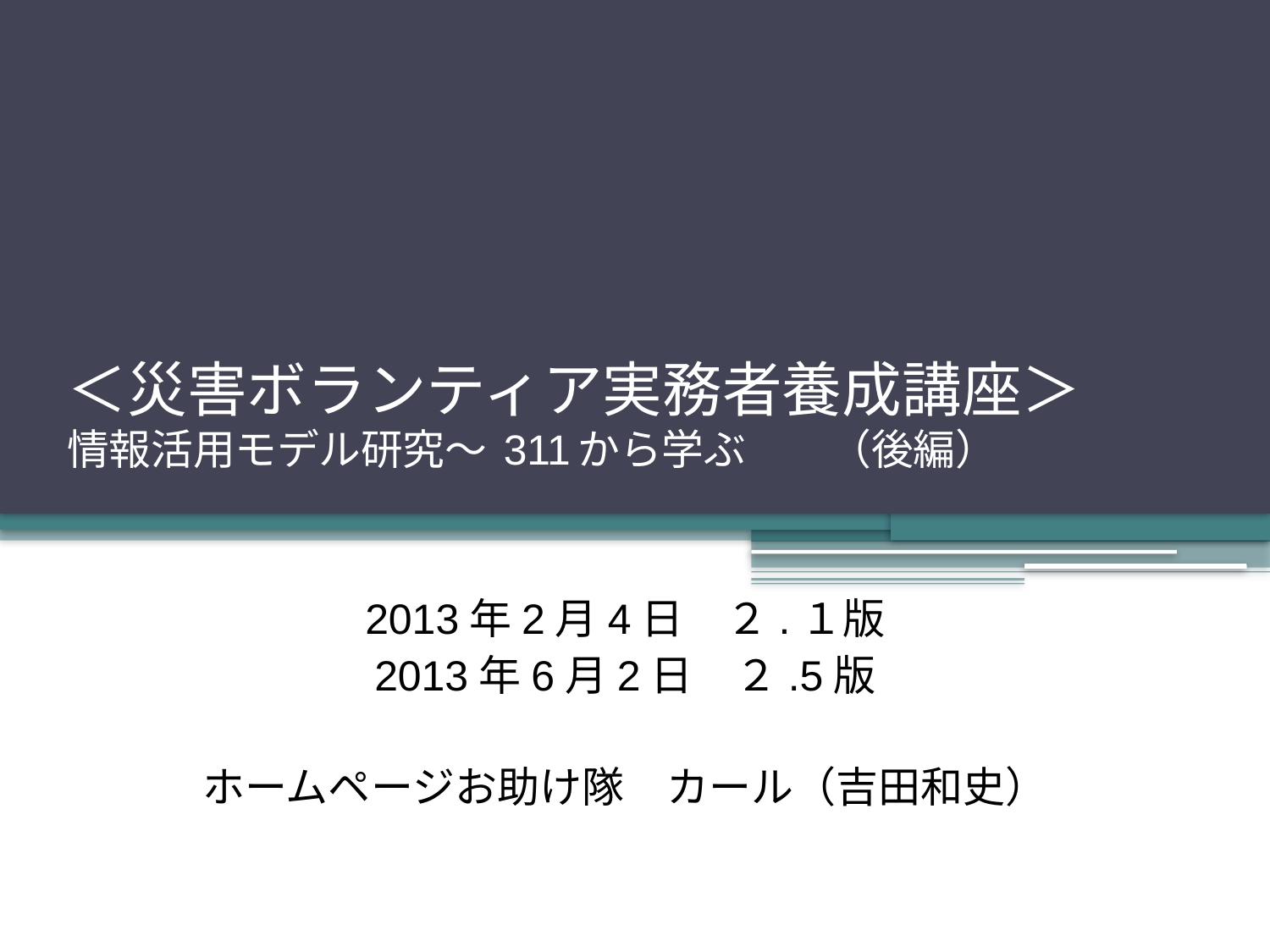

# ＜災害ボランティア実務者養成講座＞ 情報活用モデル研究～ 311から学ぶ　　（後編）
2013年2月4日　２.１版
2013年6月2日　２.5版

ホームページお助け隊　カール（吉田和史）